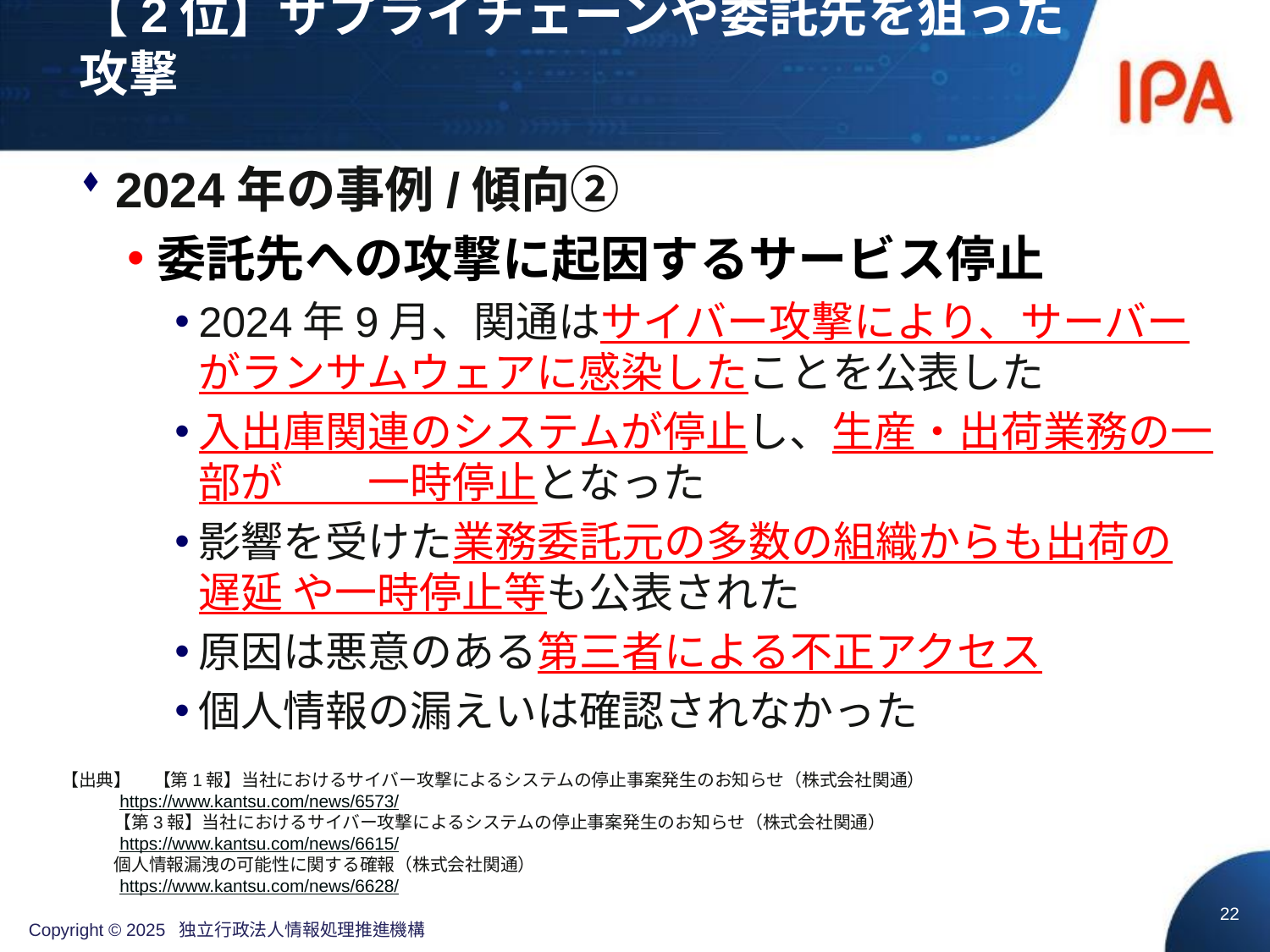

# 【2位】サプライチェーンや委託先を狙った攻撃
2024年の事例/傾向②
委託先への攻撃に起因するサービス停止
2024年9月、関通はサイバー攻撃により、サーバーがランサムウェアに感染したことを公表した
入出庫関連のシステムが停止し、生産・出荷業務の一部が　　一時停止となった
影響を受けた業務委託元の多数の組織からも出荷の遅延 や一時停止等も公表された
原因は悪意のある第三者による不正アクセス
個人情報の漏えいは確認されなかった
【出典】　 【第1報】当社におけるサイバー攻撃によるシステムの停止事案発生のお知らせ（株式会社関通）
            https://www.kantsu.com/news/6573/
            【第3報】当社におけるサイバー攻撃によるシステムの停止事案発生のお知らせ（株式会社関通）
            https://www.kantsu.com/news/6615/
            個人情報漏洩の可能性に関する確報（株式会社関通）
            https://www.kantsu.com/news/6628/
22
Copyright © 2025  独立行政法人情報処理推進機構